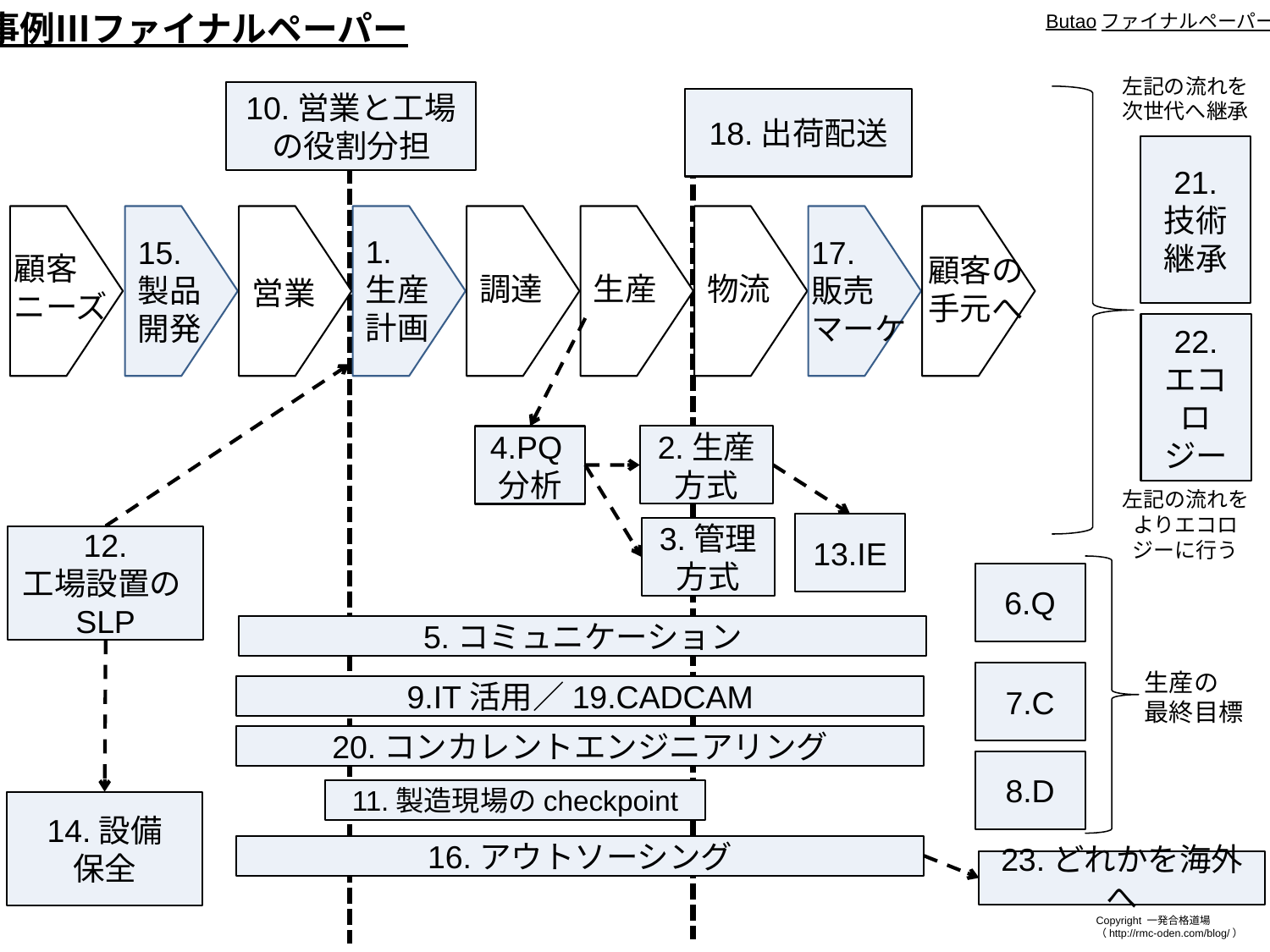

事例Ⅲファイナルペーパー
Butaoファイナルペーパー
左記の流れを
次世代へ継承
10.営業と工場の役割分担

18.出荷配送
21.
技術継承

1.
生産
計画
15.
製品
開発
17.
販売
マーケ
顧客
ニーズ
顧客の
手元へ
調達
生産
物流
営業
22.
エコ
ロジー
2.生産方式
4.PQ分析
左記の流れを
よりエコロジーに行う
13.IE
3.管理方式
12.
工場設置のSLP

6.Q
5.コミュニケーション
生産の
最終目標
7.C
9.IT活用／19.CADCAM
20.コンカレントエンジニアリング
8.D
11.製造現場のcheckpoint
14.設備
保全
16.アウトソーシング
23.どれかを海外へ
Copyright 一発合格道場
（http://rmc-oden.com/blog/）